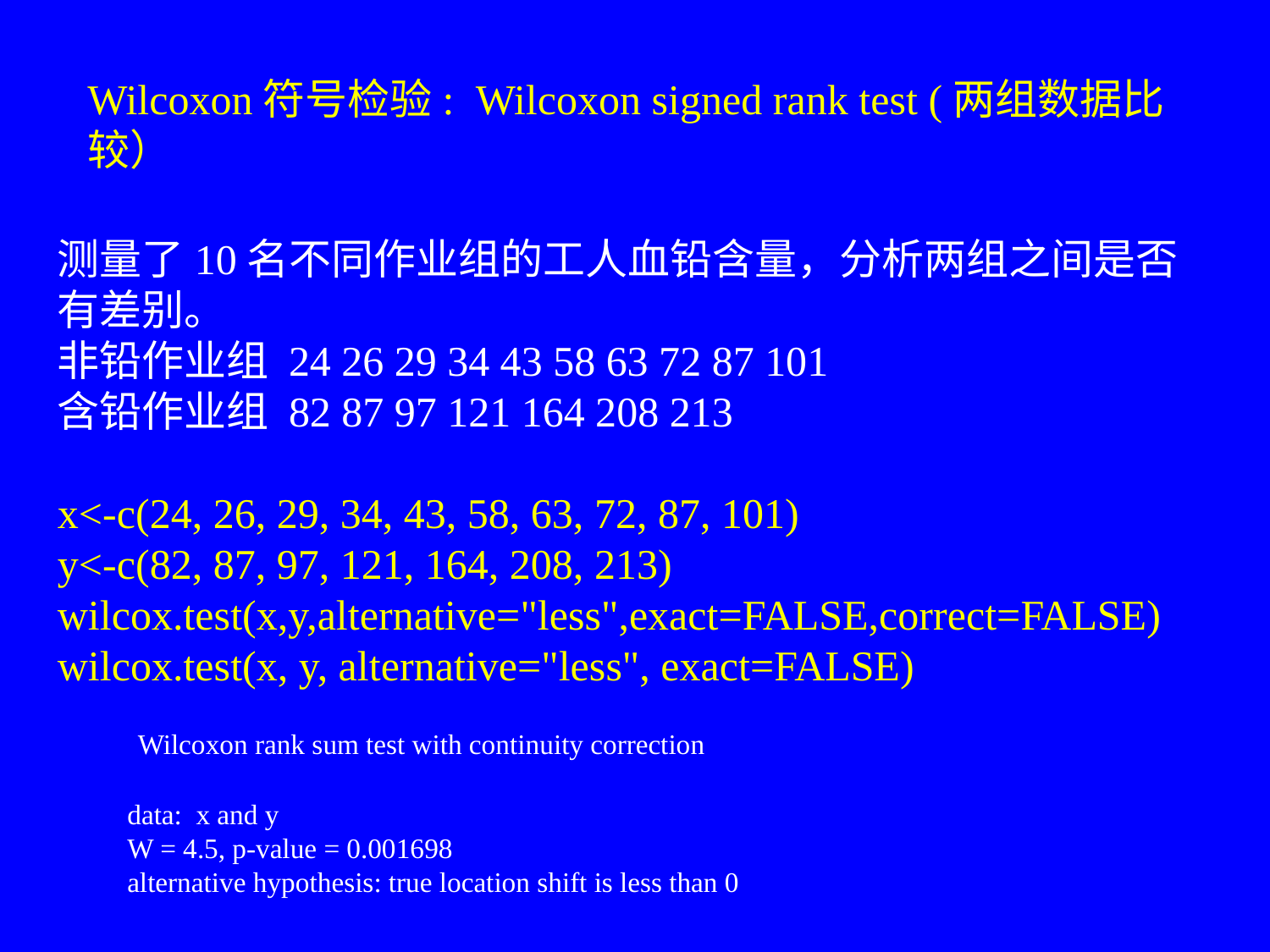

Wilcoxon符号检验:  Wilcoxon signed rank test (两组数据比较）
测量了10名不同作业组的工人血铅含量，分析两组之间是否有差别。
非铅作业组 24 26 29 34 43 58 63 72 87 101
含铅作业组 82 87 97 121 164 208 213
x<-c(24, 26, 29, 34, 43, 58, 63, 72, 87, 101)
y<-c(82, 87, 97, 121, 164, 208, 213)
wilcox.test(x,y,alternative="less",exact=FALSE,correct=FALSE)
wilcox.test(x, y, alternative="less", exact=FALSE)
 Wilcoxon rank sum test with continuity correction

data:  x and y
W = 4.5, p-value = 0.001698
alternative hypothesis: true location shift is less than 0